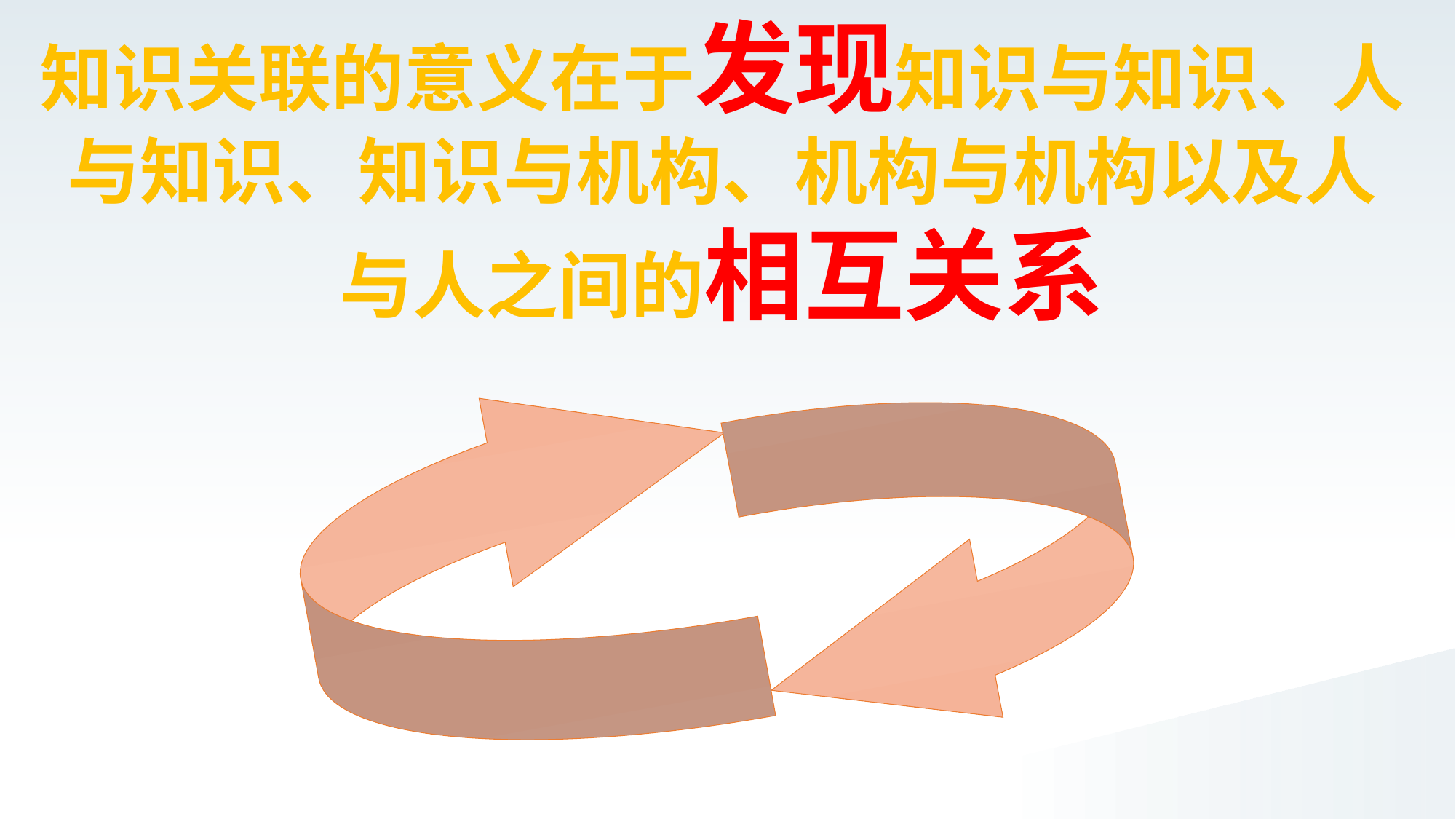

知识关联的意义在于发现知识与知识、人与知识、知识与机构、机构与机构以及人与人之间的相互关系